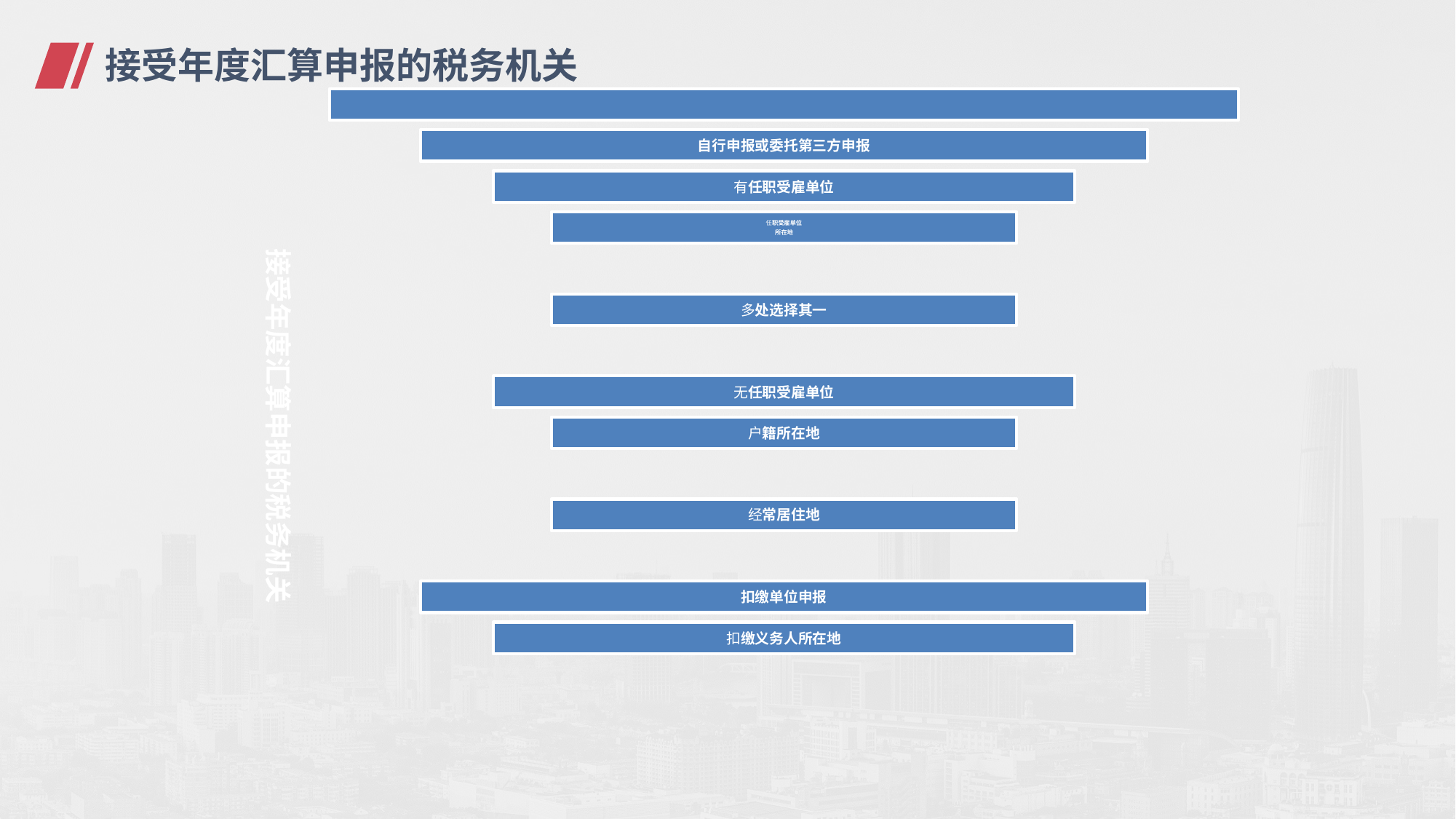

接受年度汇算申报的税务机关

自行申报或委托第三方申报
有任职受雇单位
任职受雇单位
所在地
多处选择其一
无任职受雇单位
户籍所在地
经常居住地
扣缴单位申报
扣缴义务人所在地

接受年度汇算申报的税务机关